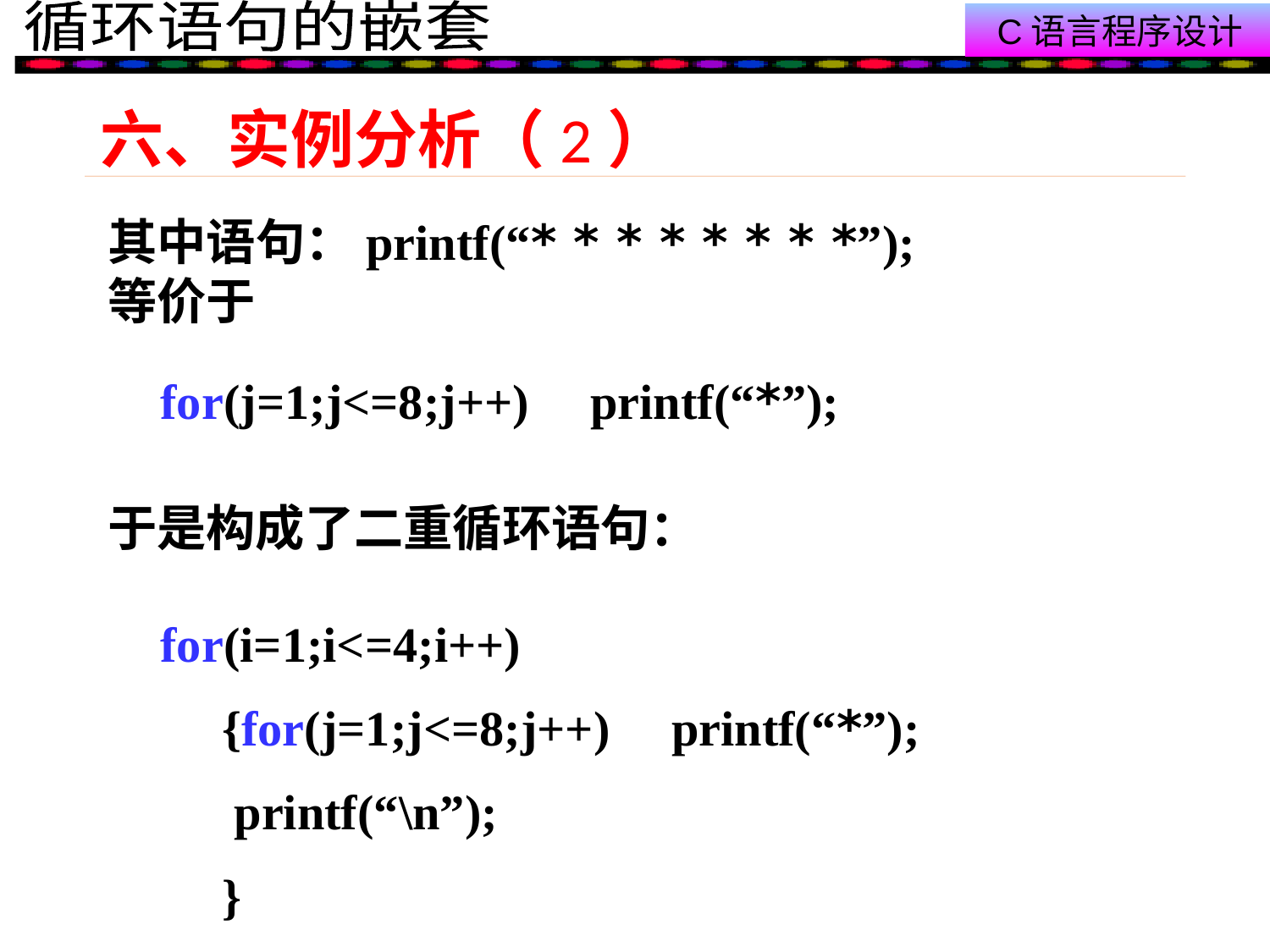

# 六、实例分析（2）
其中语句：printf(“* * * * * * * *”);
等价于
for(j=1;j<=8;j++)     printf(“*”);
于是构成了二重循环语句：
for(i=1;i<=4;i++)
     {for(j=1;j<=8;j++)     printf(“*”);
      printf(“\n”);
     }